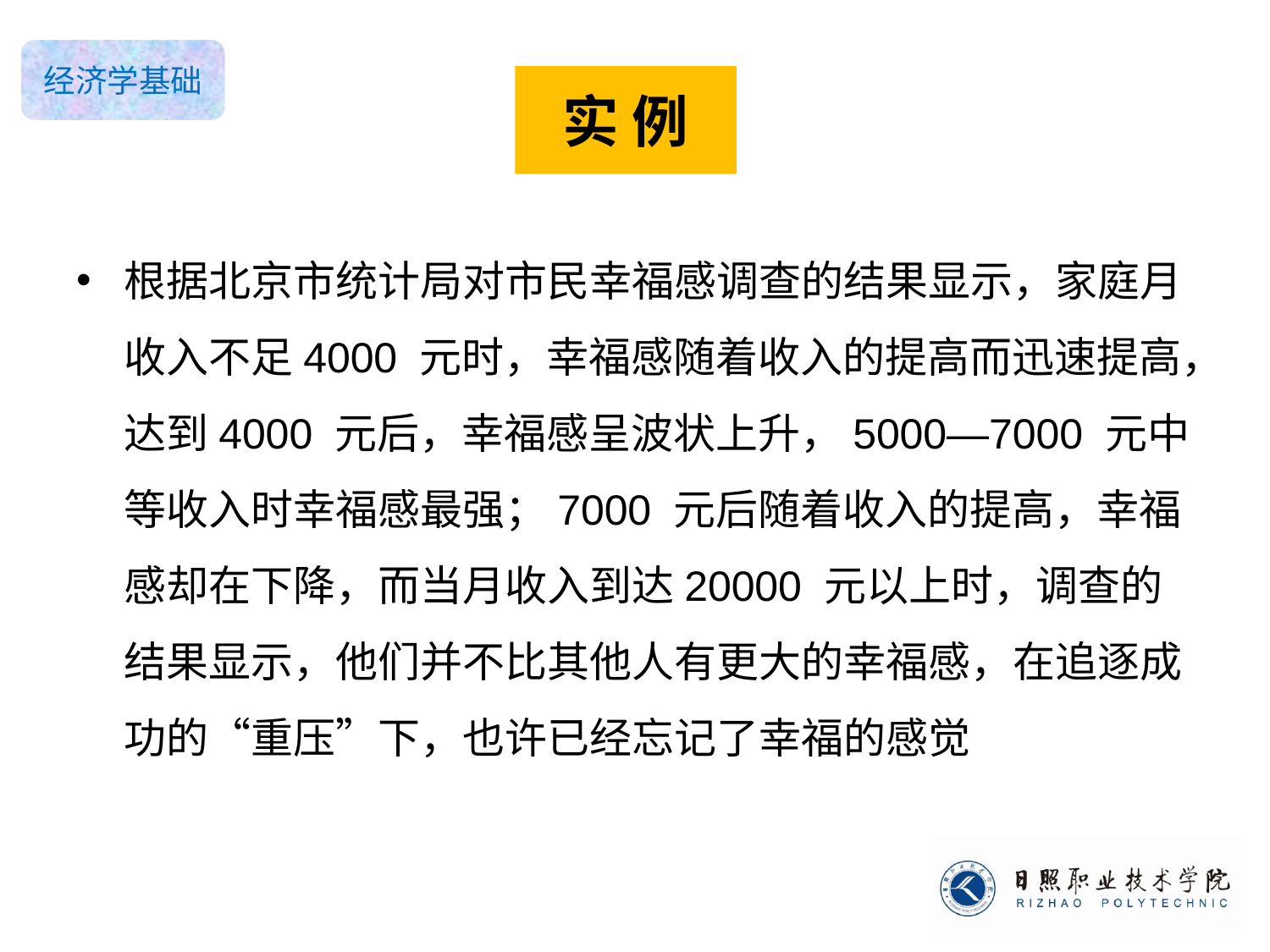

# 实 例
根据北京市统计局对市民幸福感调查的结果显示，家庭月收入不足4000 元时，幸福感随着收入的提高而迅速提高，达到4000 元后，幸福感呈波状上升，5000—7000 元中等收入时幸福感最强；7000 元后随着收入的提高，幸福感却在下降，而当月收入到达20000 元以上时，调查的结果显示，他们并不比其他人有更大的幸福感，在追逐成功的“重压”下，也许已经忘记了幸福的感觉